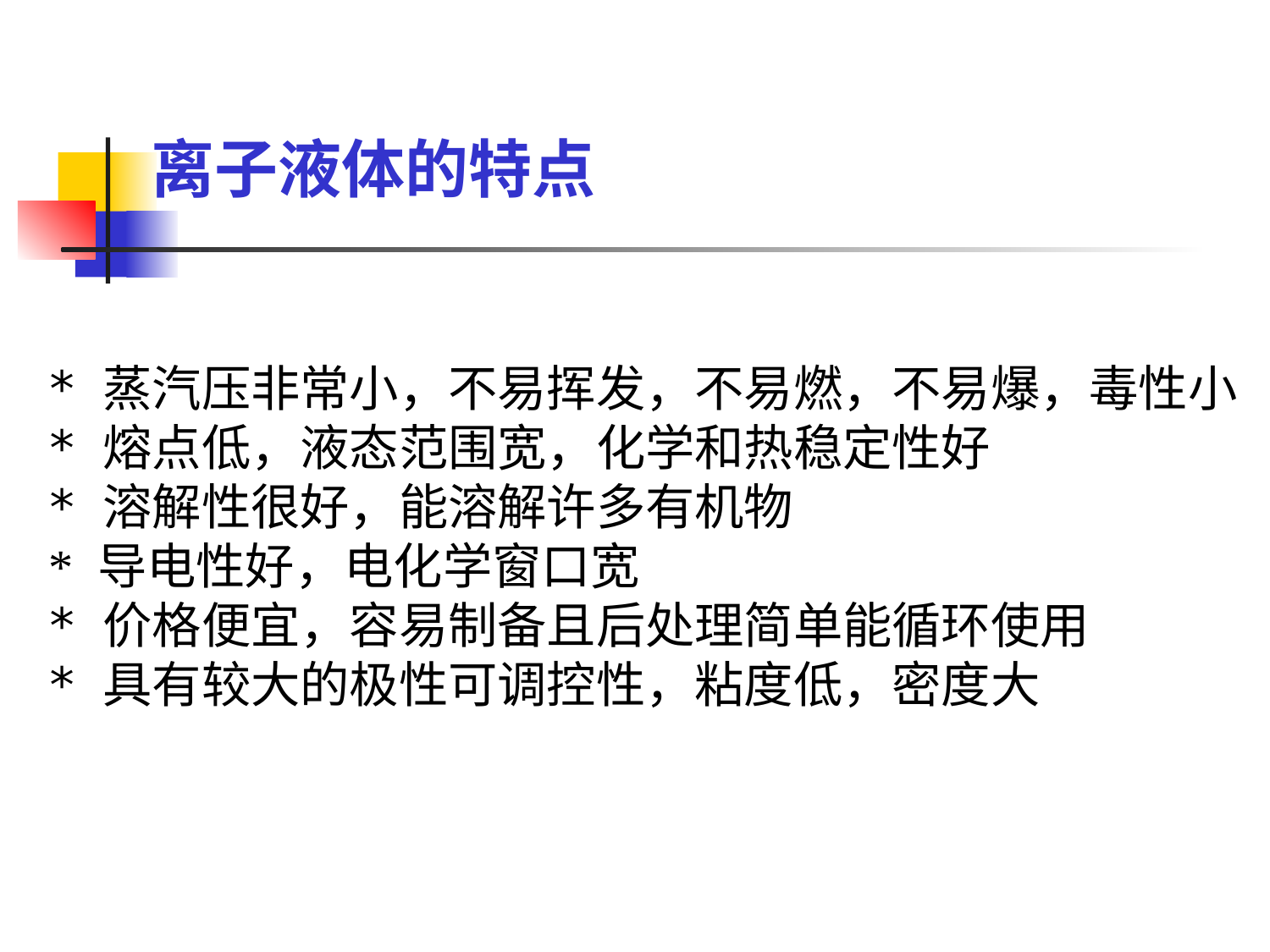

离子液体的特点
* 蒸汽压非常小，不易挥发，不易燃，不易爆，毒性小
* 熔点低，液态范围宽，化学和热稳定性好
* 溶解性很好，能溶解许多有机物
* 导电性好，电化学窗口宽
* 价格便宜，容易制备且后处理简单能循环使用
* 具有较大的极性可调控性，粘度低，密度大